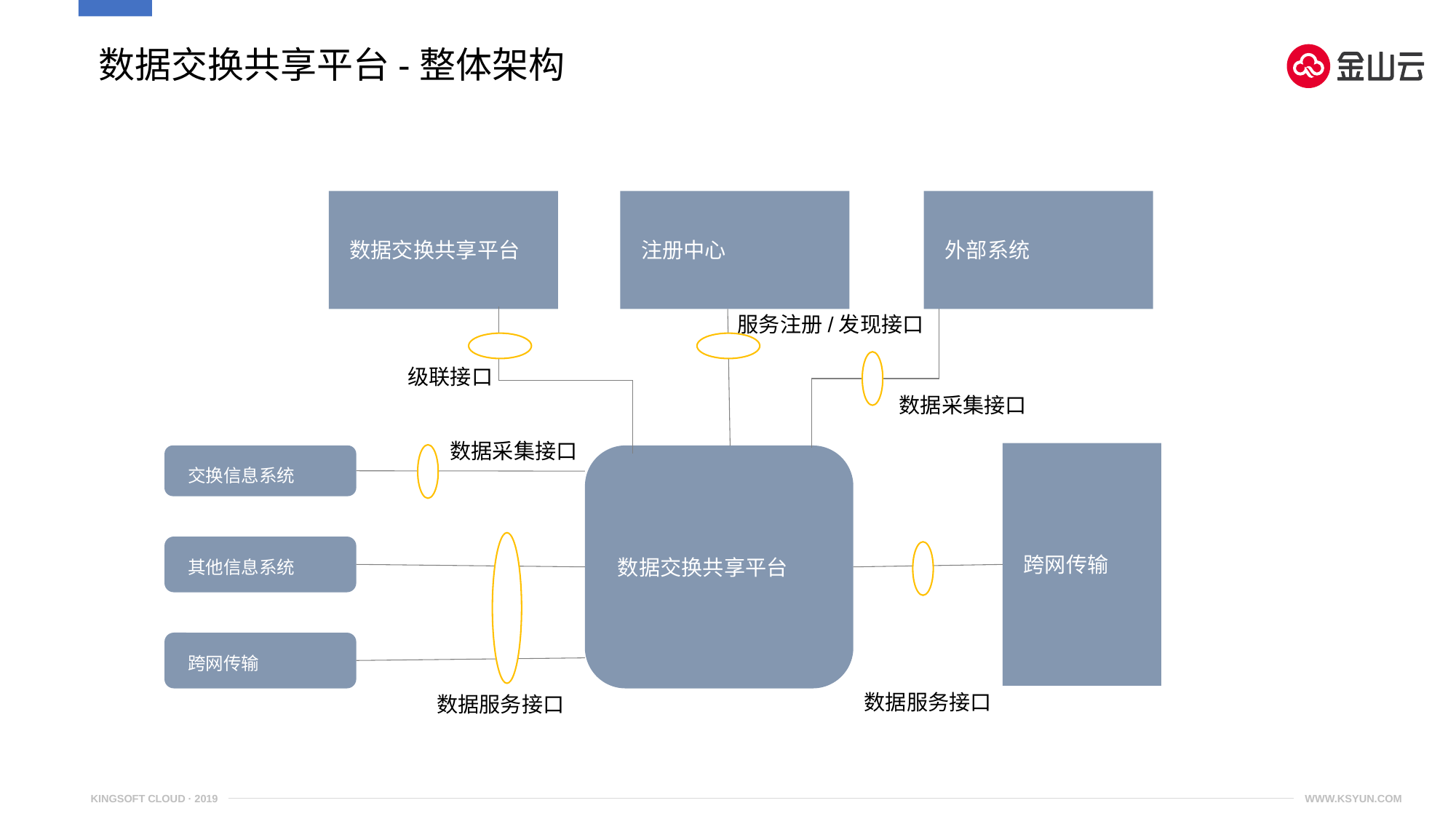

数据交换共享平台-整体架构
外部系统
注册中心
数据交换共享平台
服务注册/发现接口

级联接口
数据采集接口
数据采集接口
跨网传输

交换信息系统
数据交换共享平台

其他信息系统

跨网传输
数据服务接口
数据服务接口